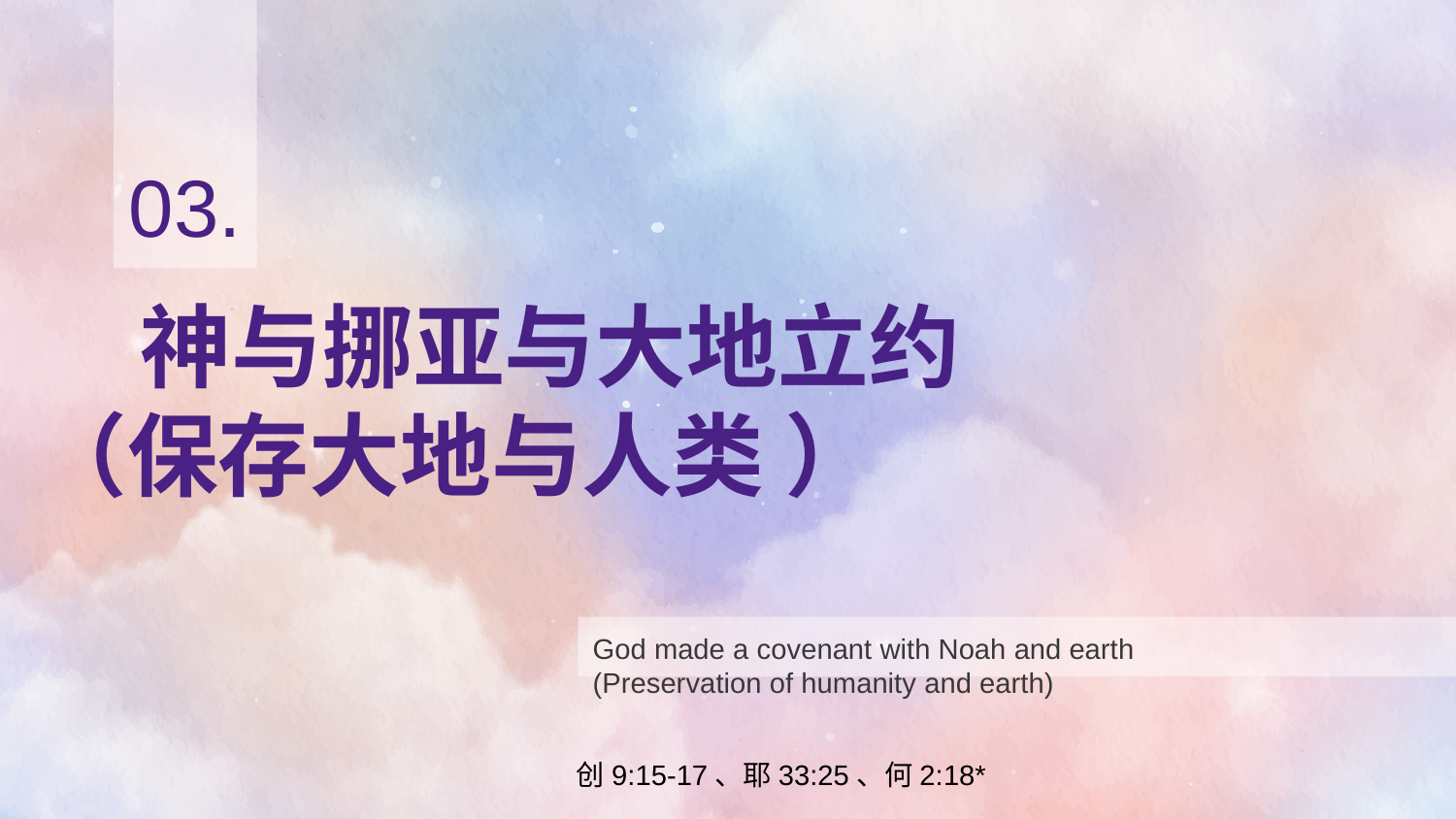

03.
# 神与挪亚与大地立约 （保存大地与人类 ）
God made a covenant with Noah and earth
(Preservation of humanity and earth)
创9:15-17、耶33:25、何2:18*